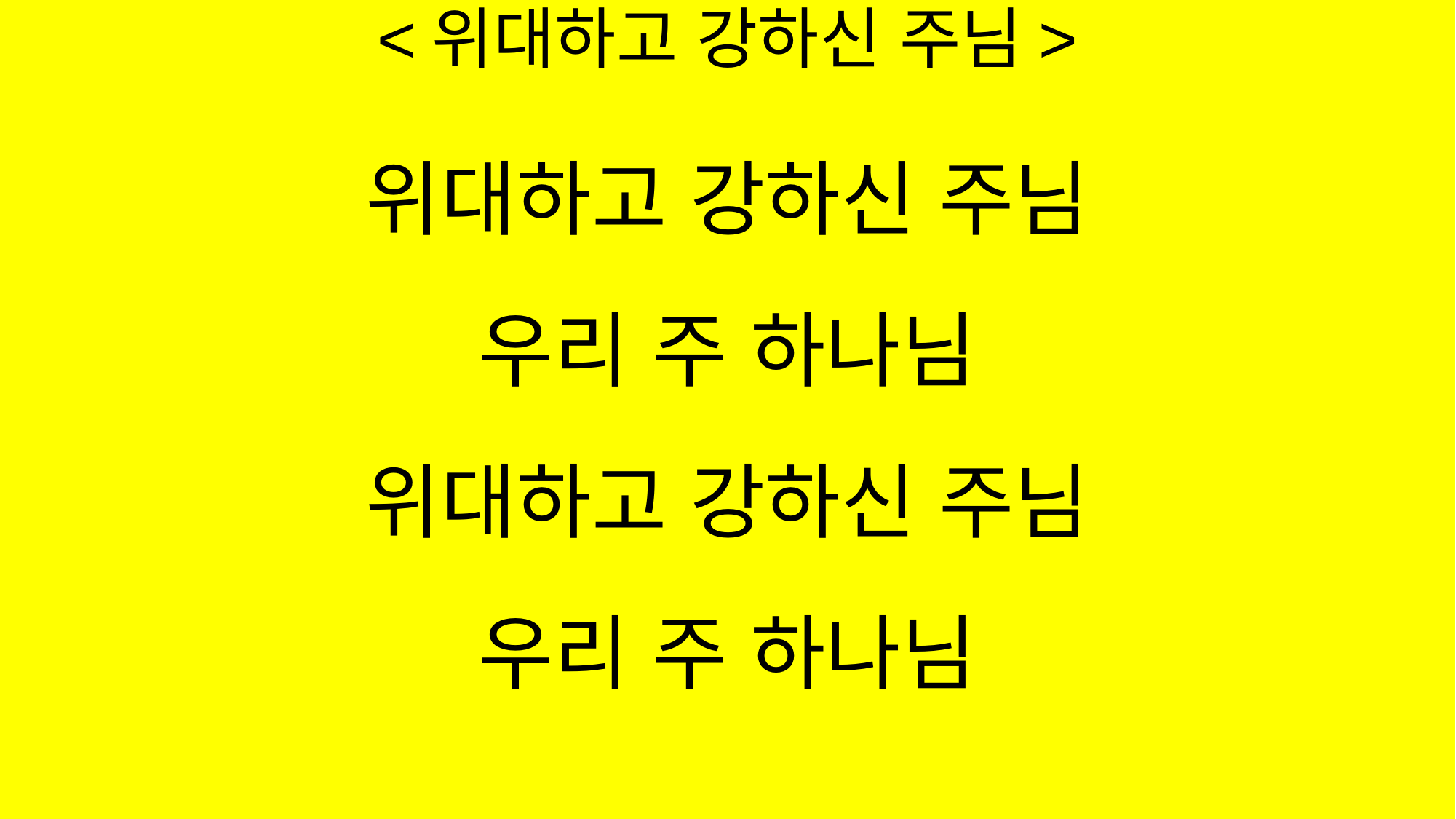

# <위대하고 강하신 주님>
위대하고 강하신 주님

우리 주 하나님

위대하고 강하신 주님

우리 주 하나님